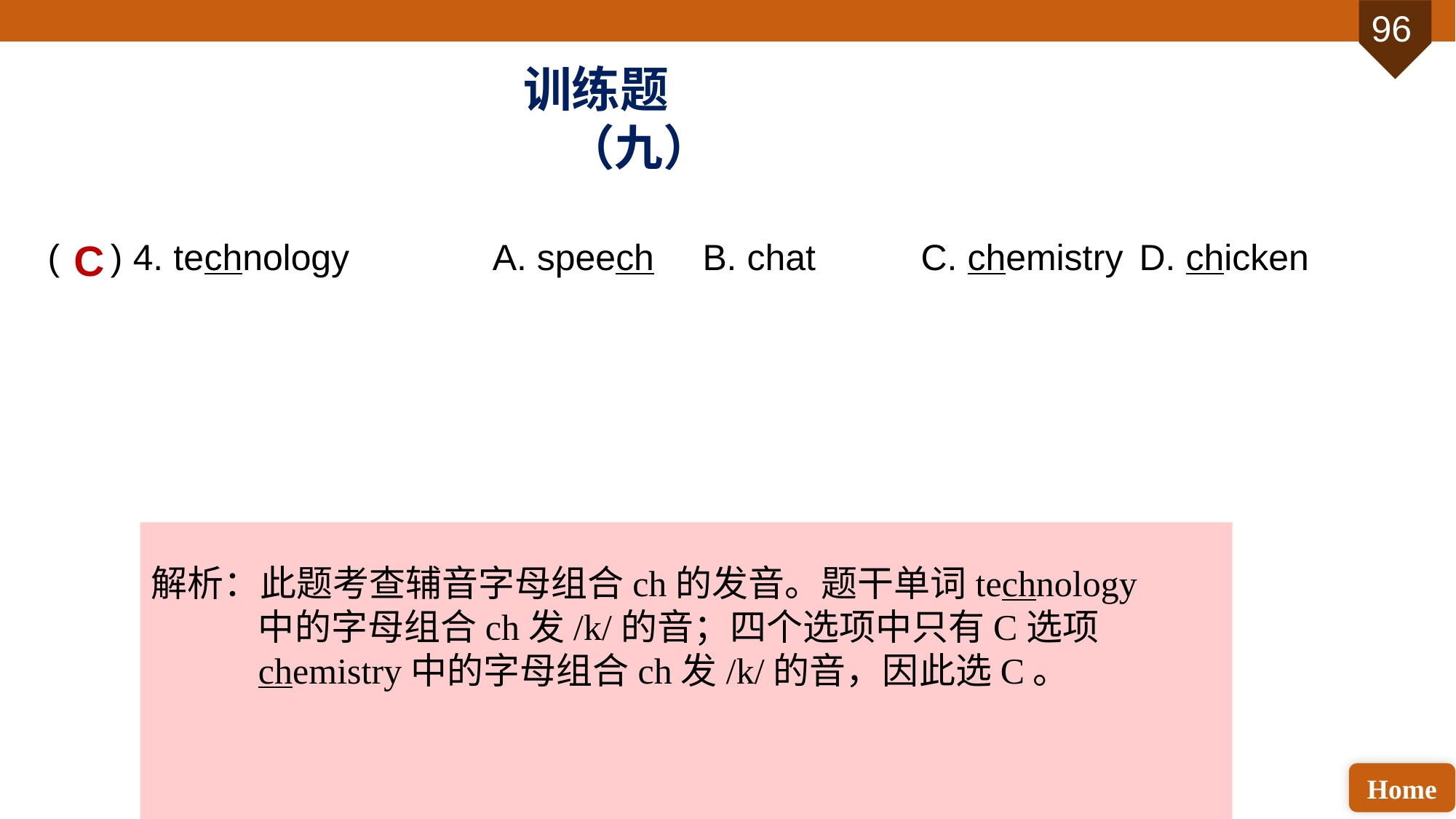

训练题（九）
(     ) 4. technology		 A. speech 	B. chat 	C. chemistry 	D. chicken
C

解析：此题考查辅音字母组合ch的发音。题干单词technology中的字母组合ch发/k/的音；四个选项中只有C选项chemistry中的字母组合ch发/k/的音，因此选C。